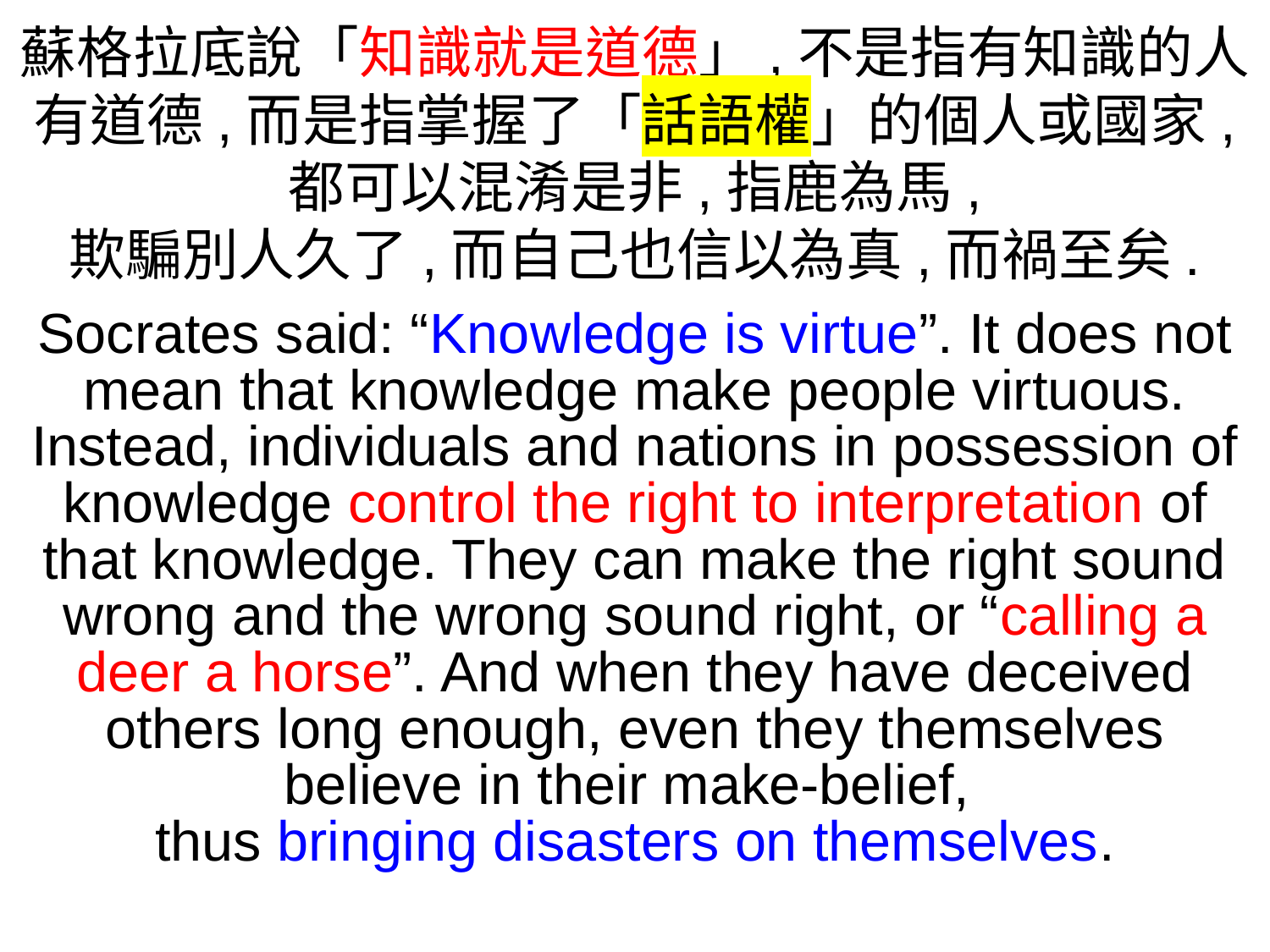

蘇格拉底說「知識就是道德」,不是指有知識的人有道德,而是指掌握了「話語權」的個人或國家,
都可以混淆是非,指鹿為馬,
欺騙別人久了,而自己也信以為真,而禍至矣.
Socrates said: “Knowledge is virtue”. It does not mean that knowledge make people virtuous. Instead, individuals and nations in possession of knowledge control the right to interpretation of that knowledge. They can make the right sound wrong and the wrong sound right, or “calling a deer a horse”. And when they have deceived others long enough, even they themselves believe in their make-belief,
thus bringing disasters on themselves.